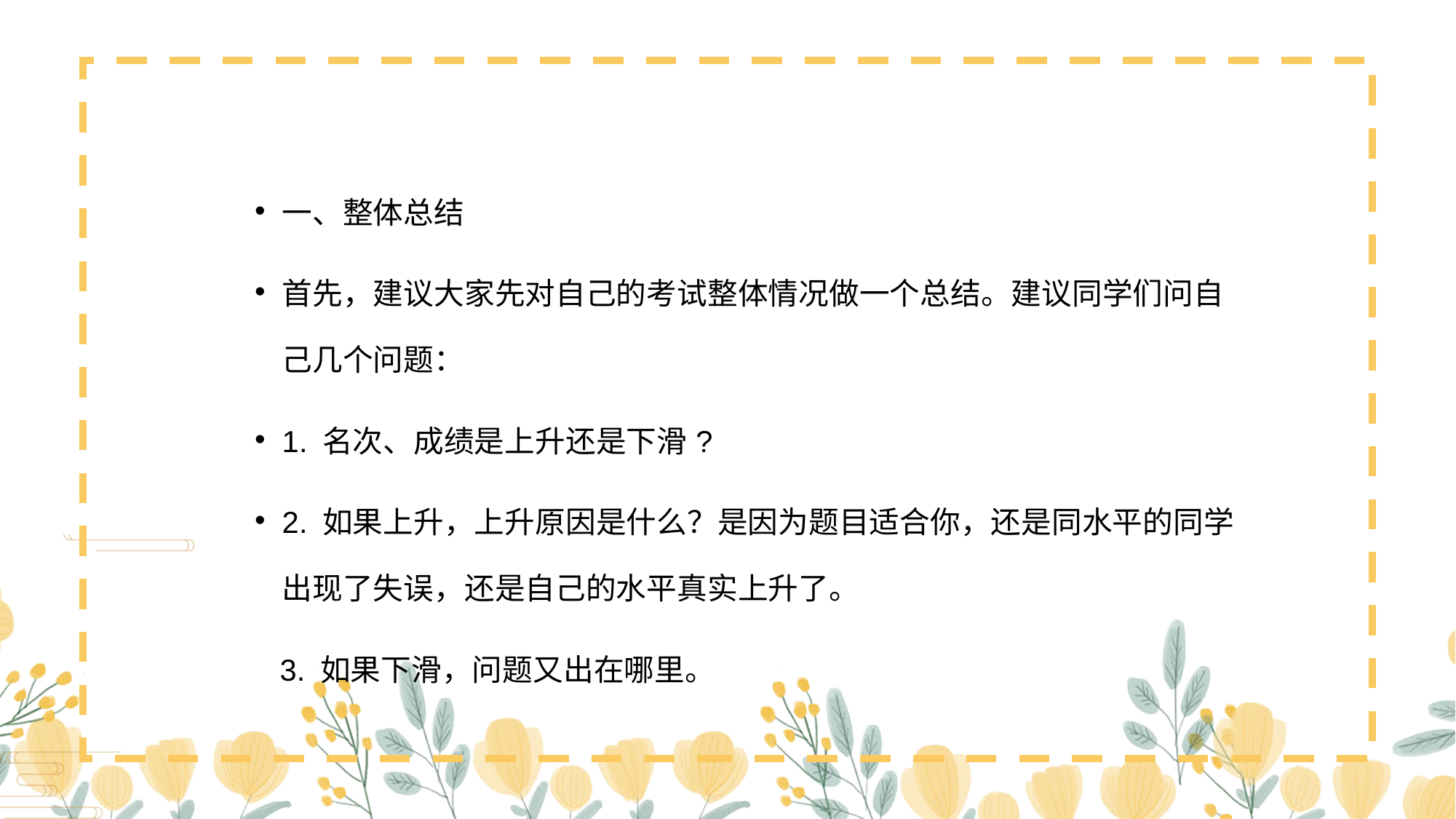

一、整体总结
首先，建议大家先对自己的考试整体情况做一个总结。建议同学们问自己几个问题：
1. 名次、成绩是上升还是下滑?
2. 如果上升，上升原因是什么？是因为题目适合你，还是同水平的同学出现了失误，还是自己的水平真实上升了。
   3. 如果下滑，问题又出在哪里。